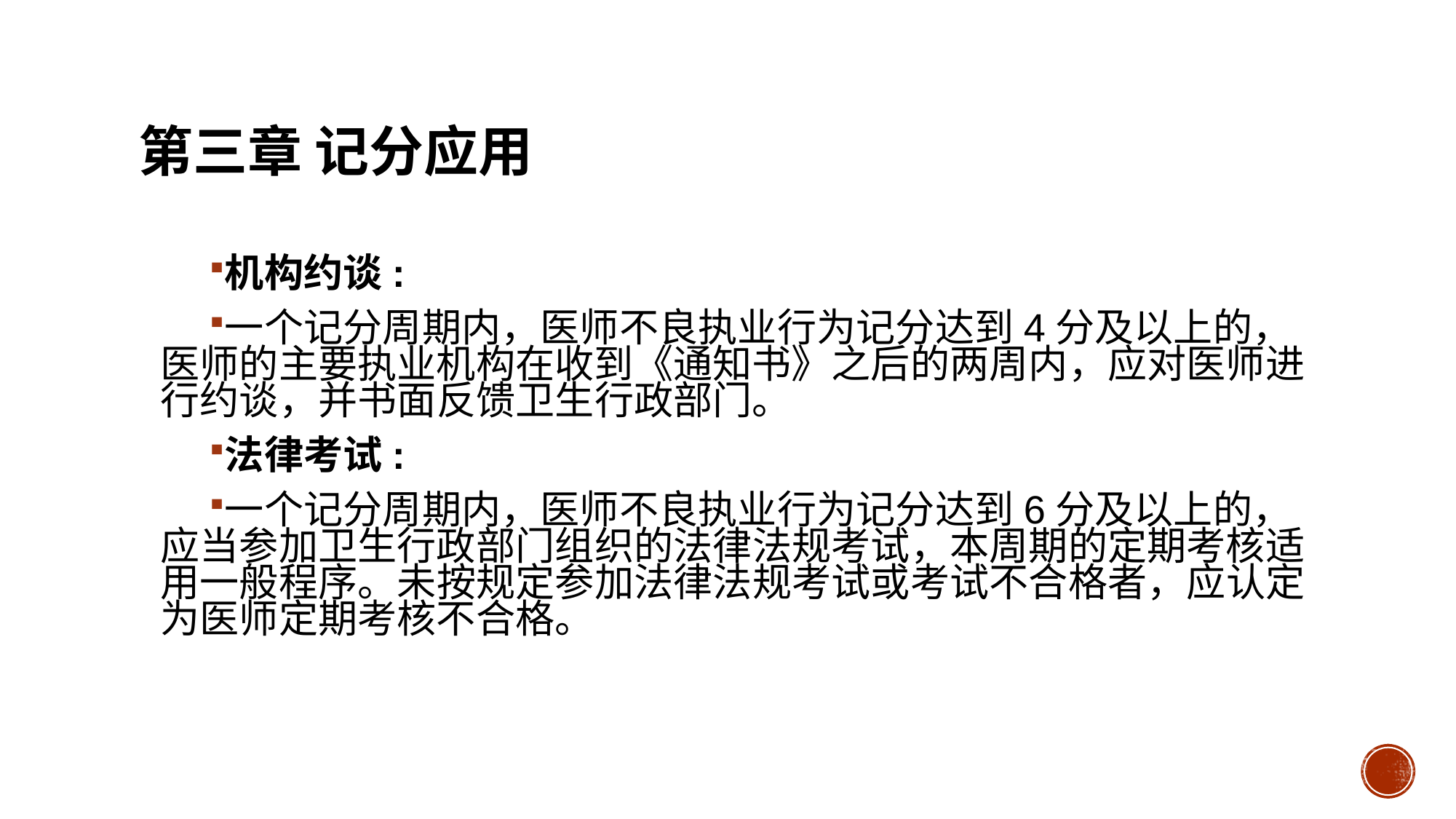

# 第三章 记分应用
机构约谈:
一个记分周期内，医师不良执业行为记分达到4分及以上的，医师的主要执业机构在收到《通知书》之后的两周内，应对医师进行约谈，并书面反馈卫生行政部门。
法律考试:
一个记分周期内，医师不良执业行为记分达到6分及以上的，应当参加卫生行政部门组织的法律法规考试，本周期的定期考核适用一般程序。未按规定参加法律法规考试或考试不合格者，应认定为医师定期考核不合格。